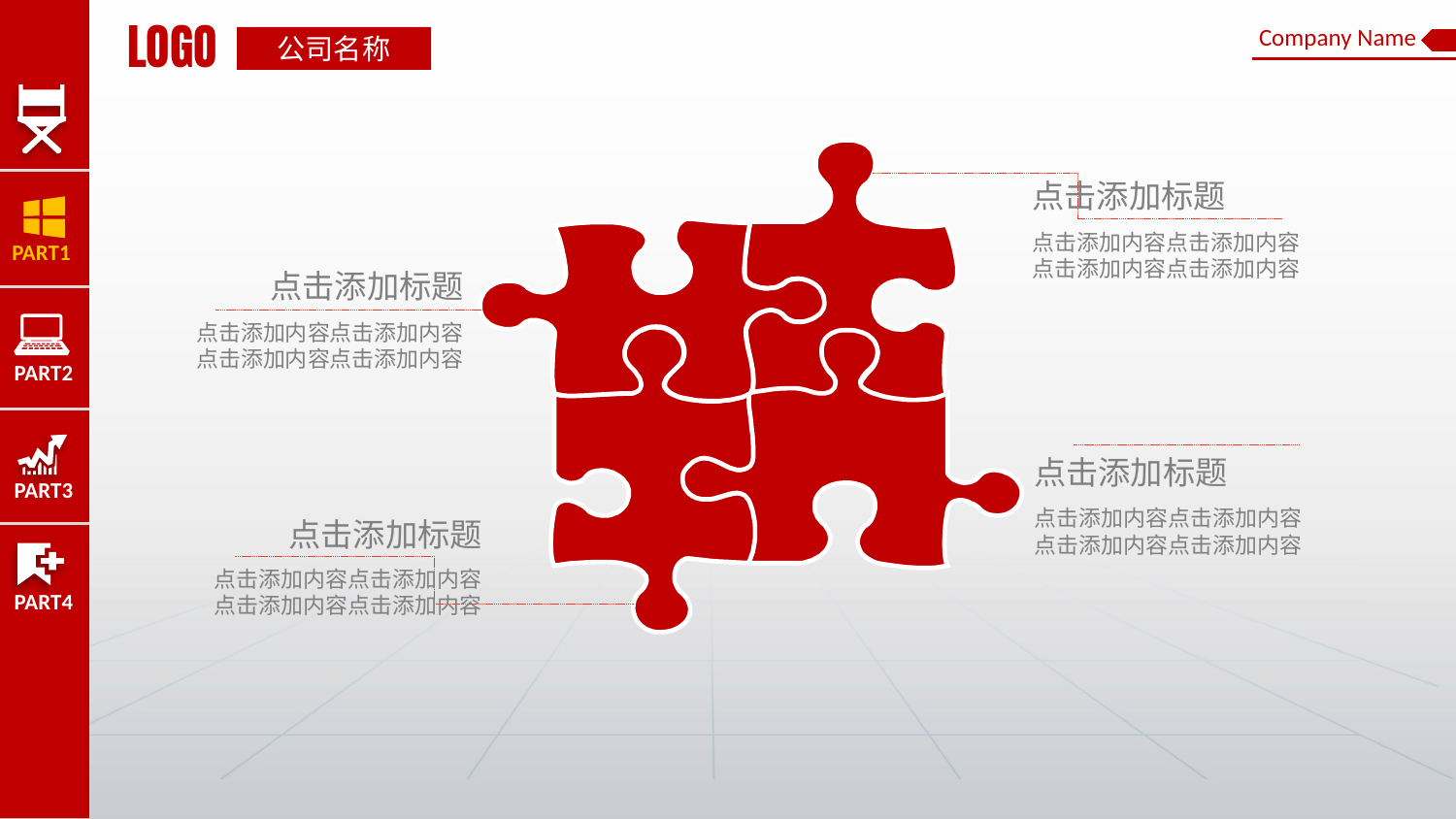

PART1

PART2

PART3

PART4
LOGO
Company Name

公司名称

点击添加标题
点击添加内容点击添加内容
点击添加内容点击添加内容

点击添加标题
点击添加内容点击添加内容
点击添加内容点击添加内容

点击添加标题
点击添加内容点击添加内容
点击添加内容点击添加内容
点击添加标题
点击添加内容点击添加内容
点击添加内容点击添加内容